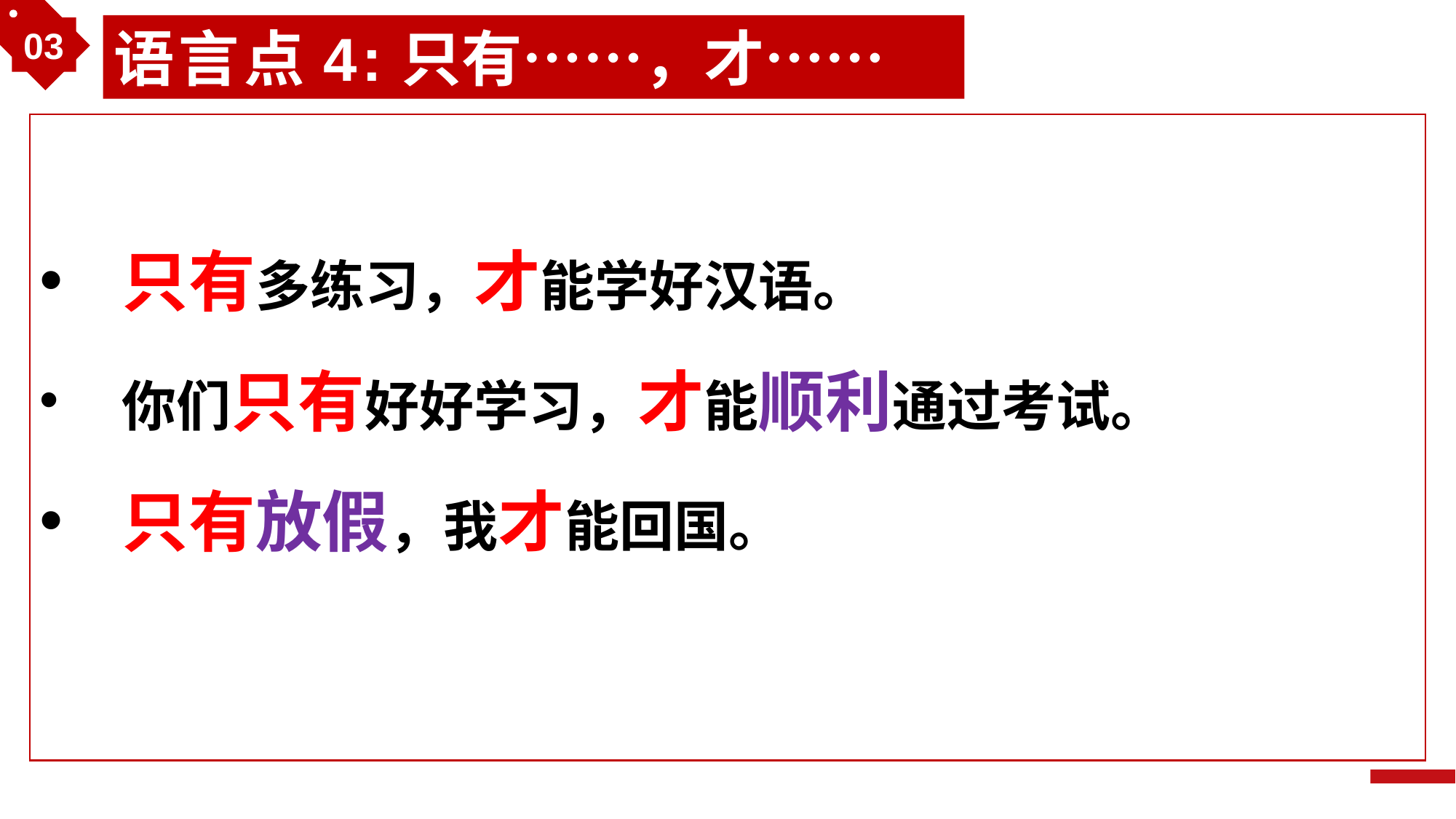

03
语言点4:只有……，才……

只有多练习，才能学好汉语。
你们只有好好学习，才能顺利通过考试。
只有放假，我才能回国。